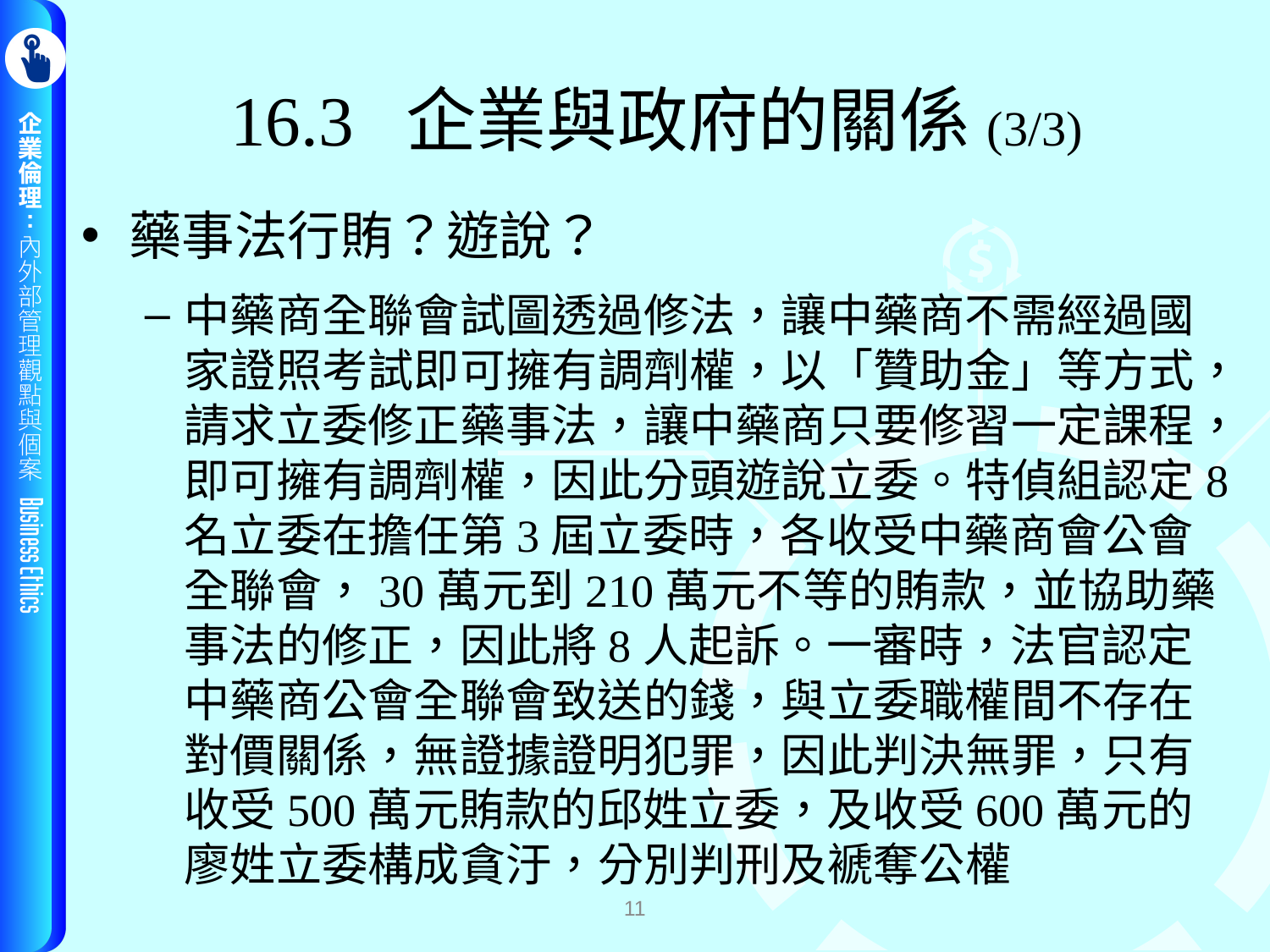

# 16.3  企業與政府的關係(3/3)
藥事法行賄？遊說？
中藥商全聯會試圖透過修法，讓中藥商不需經過國家證照考試即可擁有調劑權，以「贊助金」等方式，請求立委修正藥事法，讓中藥商只要修習一定課程，即可擁有調劑權，因此分頭遊說立委。特偵組認定8名立委在擔任第3屆立委時，各收受中藥商會公會全聯會，30萬元到210萬元不等的賄款，並協助藥事法的修正，因此將8人起訴。一審時，法官認定中藥商公會全聯會致送的錢，與立委職權間不存在對價關係，無證據證明犯罪，因此判決無罪，只有收受500萬元賄款的邱姓立委，及收受600萬元的廖姓立委構成貪汙，分別判刑及褫奪公權
11